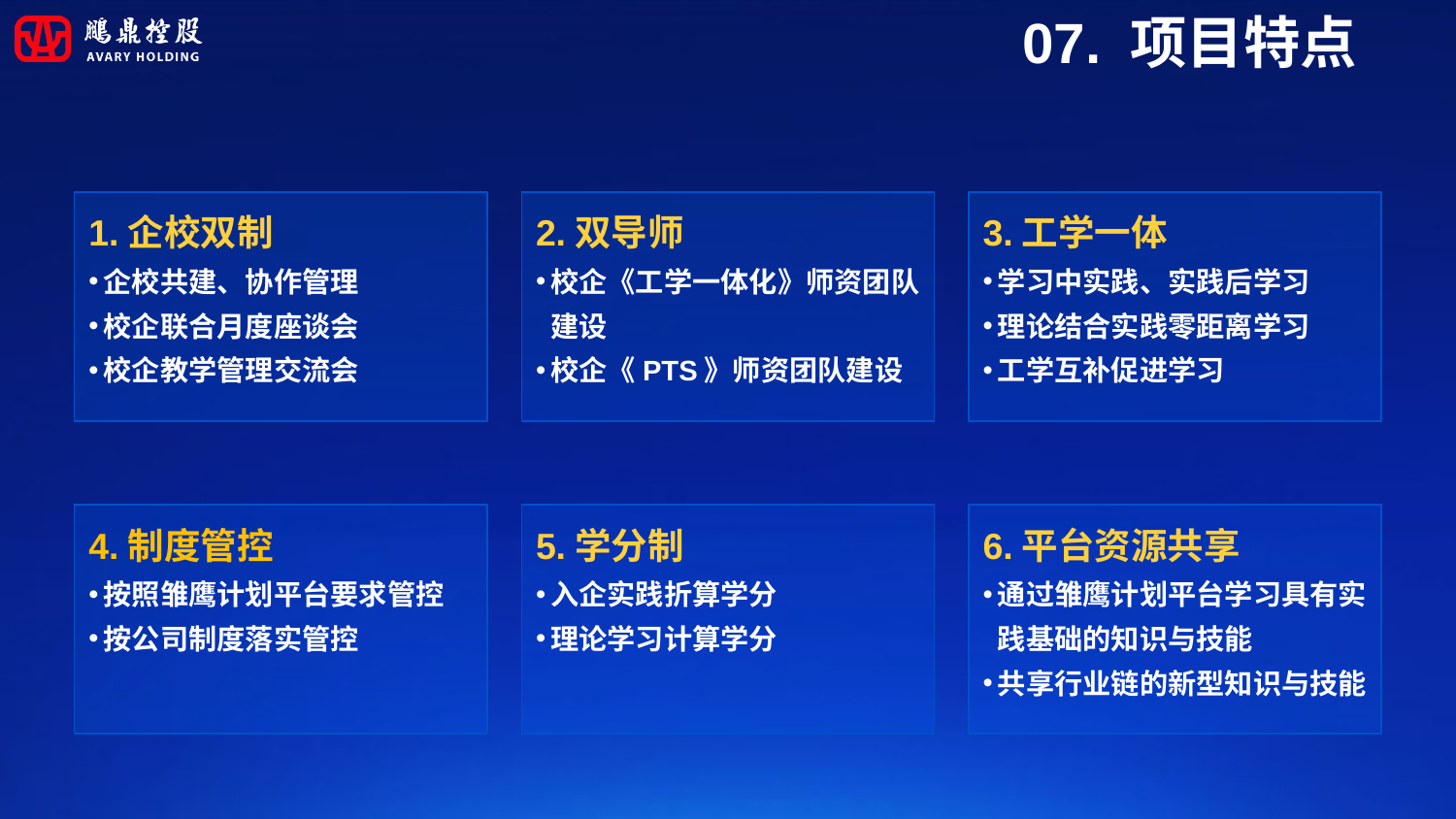

07. 项目特点
1.企校双制
企校共建、协作管理
校企联合月度座谈会
校企教学管理交流会
2.双导师
校企《工学一体化》师资团队建设
校企《PTS》师资团队建设
3.工学一体
学习中实践、实践后学习
理论结合实践零距离学习
工学互补促进学习
4.制度管控
按照雏鹰计划平台要求管控
按公司制度落实管控
5.学分制
入企实践折算学分
理论学习计算学分
6.平台资源共享
通过雏鹰计划平台学习具有实践基础的知识与技能
共享行业链的新型知识与技能